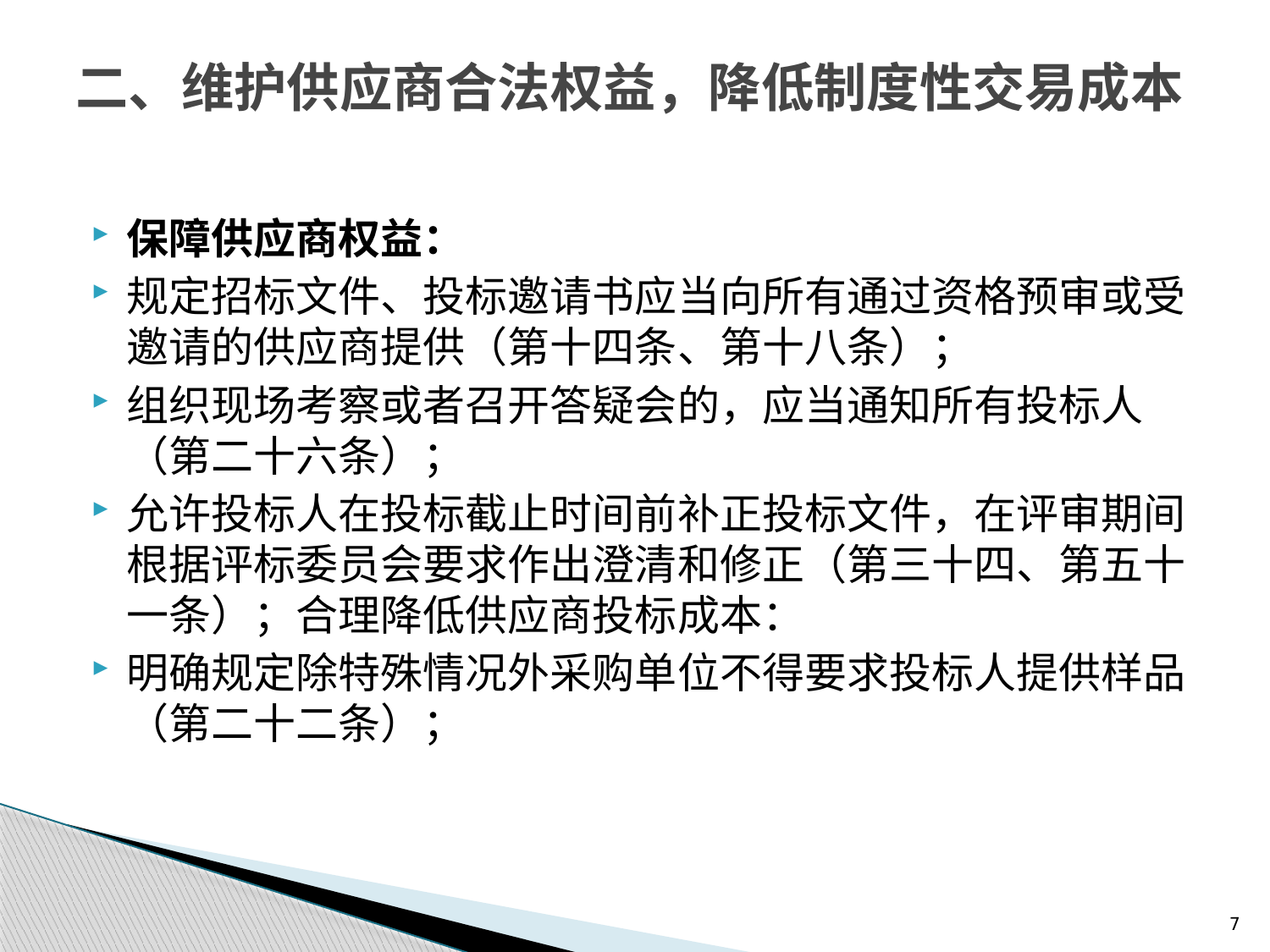

# 二、维护供应商合法权益，降低制度性交易成本
保障供应商权益：
规定招标文件、投标邀请书应当向所有通过资格预审或受邀请的供应商提供（第十四条、第十八条）；
组织现场考察或者召开答疑会的，应当通知所有投标人（第二十六条）；
允许投标人在投标截止时间前补正投标文件，在评审期间根据评标委员会要求作出澄清和修正（第三十四、第五十一条）；合理降低供应商投标成本：
明确规定除特殊情况外采购单位不得要求投标人提供样品（第二十二条）；

7